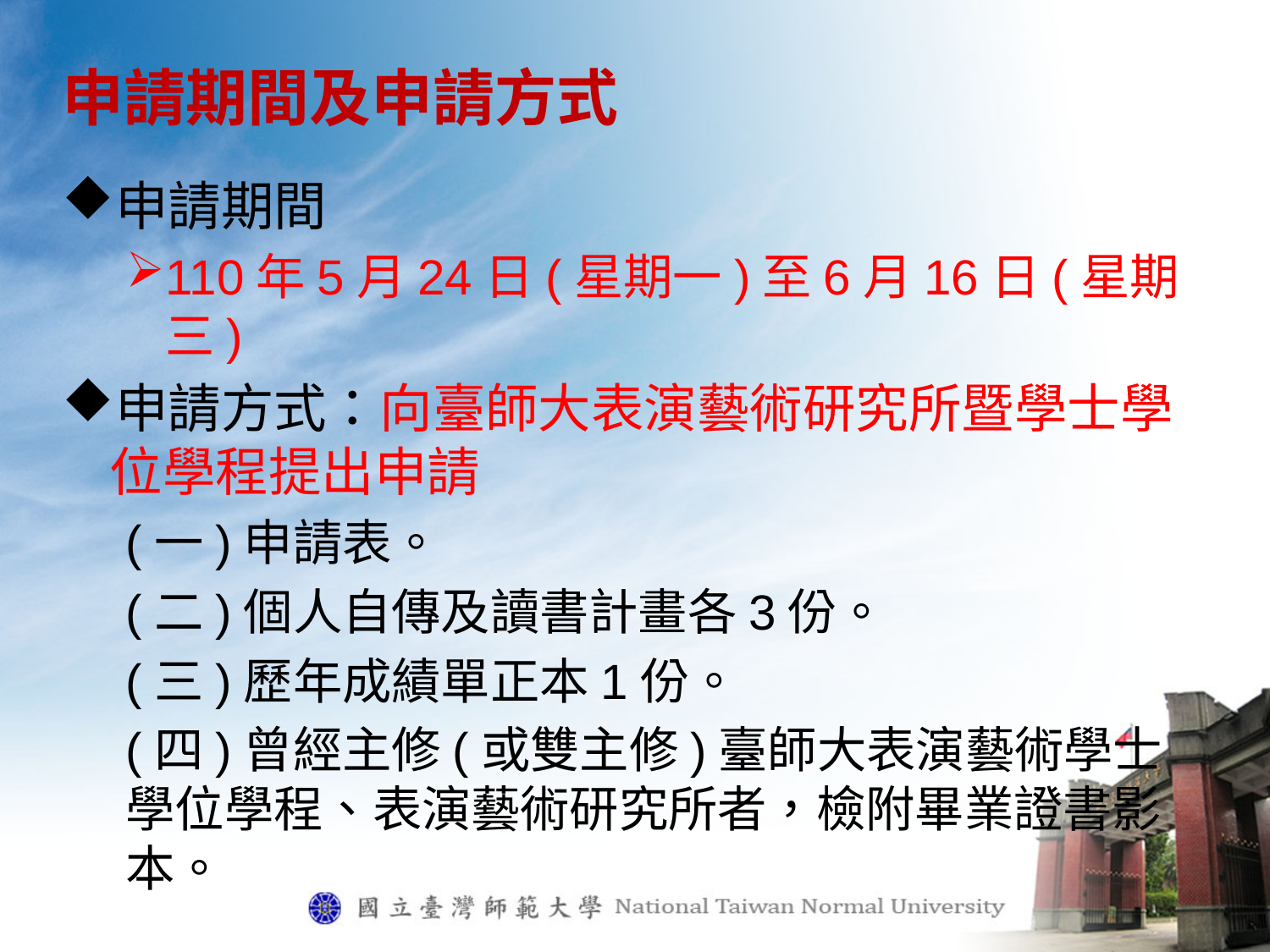

# 申請期間及申請方式
申請期間
110年5月24日(星期一)至6月16日(星期三)
申請方式：向臺師大表演藝術研究所暨學士學位學程提出申請
(一)申請表。
(二)個人自傳及讀書計畫各3份。
(三)歷年成績單正本1份。
(四)曾經主修(或雙主修)臺師大表演藝術學士學位學程、表演藝術研究所者，檢附畢業證書影本。